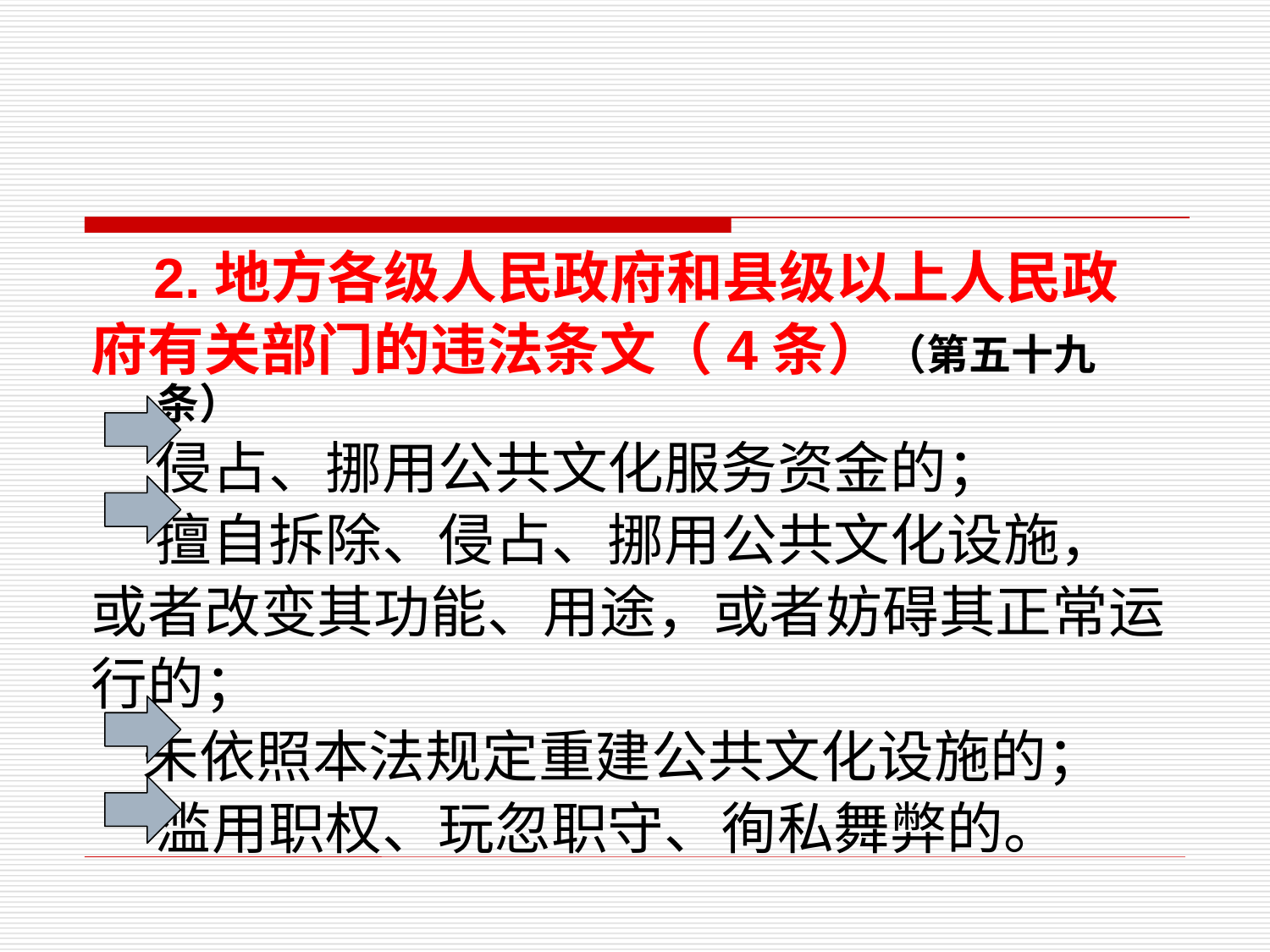

2.地方各级人民政府和县级以上人民政
府有关部门的违法条文（4条）（第五十九条）
    侵占、挪用公共文化服务资金的；
    擅自拆除、侵占、挪用公共文化设施，
或者改变其功能、用途，或者妨碍其正常运
行的；
   未依照本法规定重建公共文化设施的；
    滥用职权、玩忽职守、徇私舞弊的。